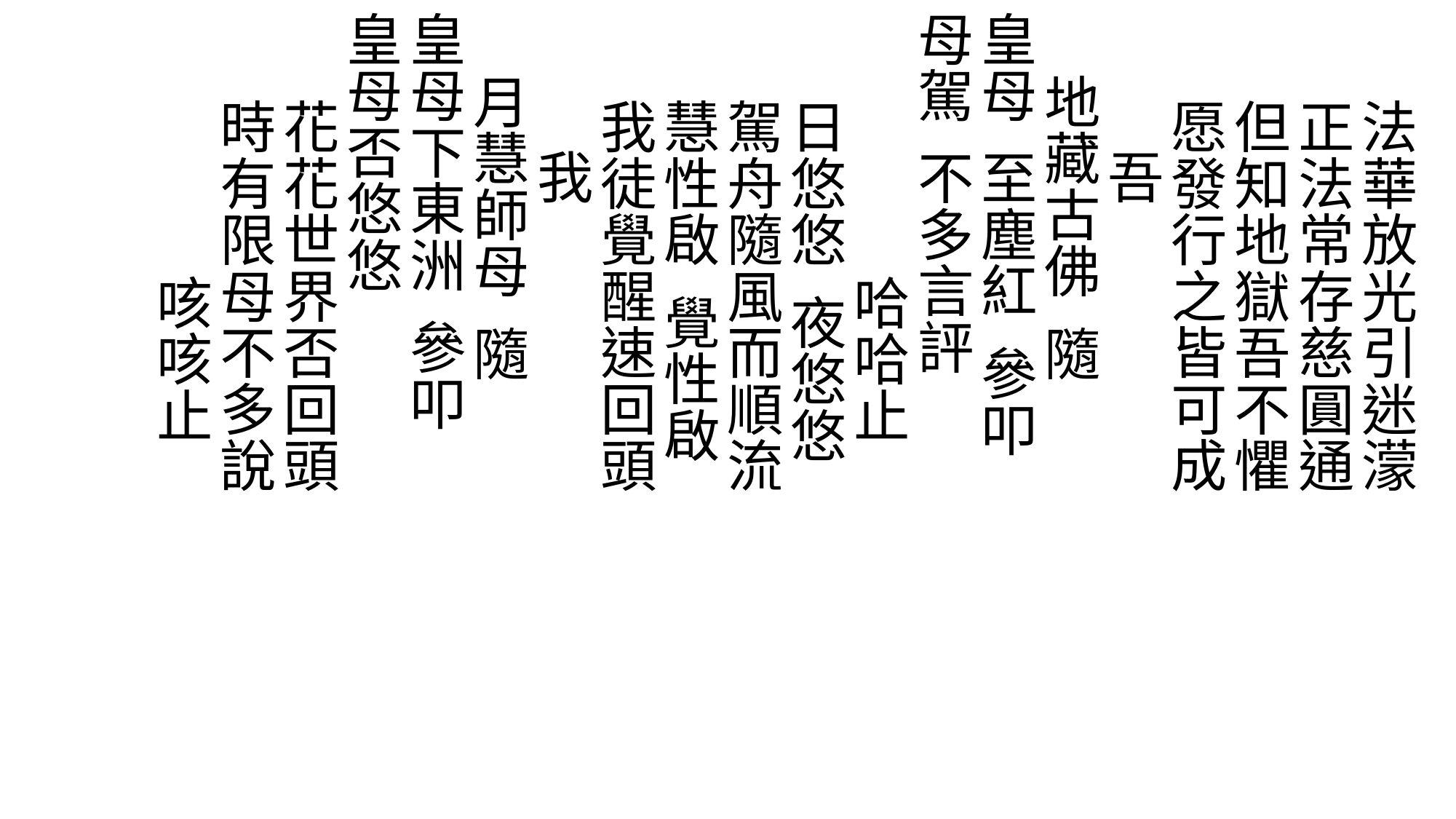

法華放光引迷濛
      正法常存慈圓通
      但知地獄吾不懼
      愿發行之皆可成
          吾
    地藏古佛  隨
皇母  至塵紅  參叩
母駕  不多言評
                    哈哈止
      日悠悠  夜悠悠
      駕舟隨風而順流
      慧性啟  覺性啟
      我徒覺醒速回頭
          我
    月慧師母  隨
皇母下東洲  參叩
皇母否悠悠
      花花世界否回頭
      時有限母不多說
                    咳咳止